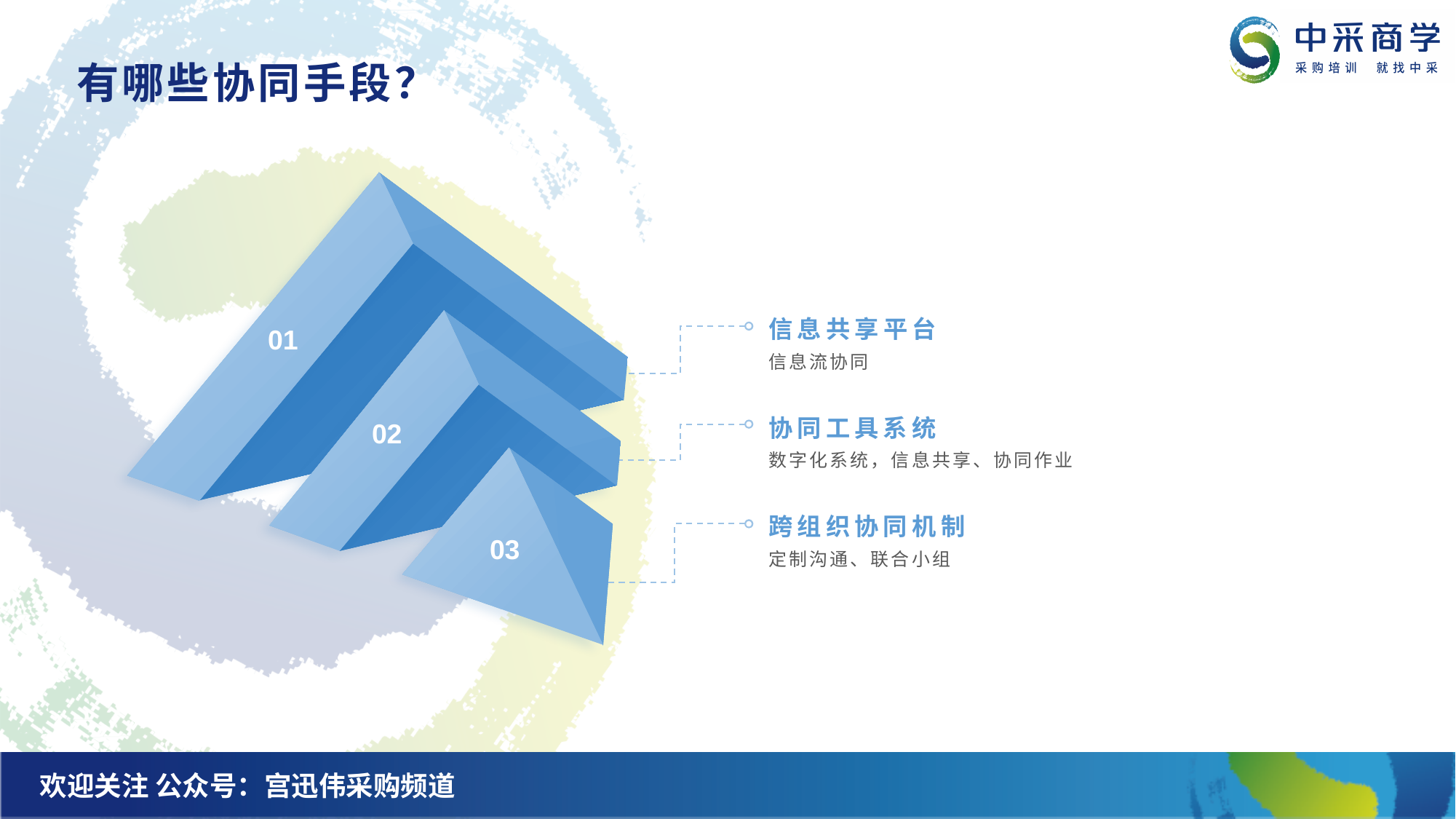

# 有哪些协同手段？
01

信息共享平台
02

信息流协同

协同工具系统

数字化系统，信息共享、协同作业

03
跨组织协同机制

定制沟通、联合小组